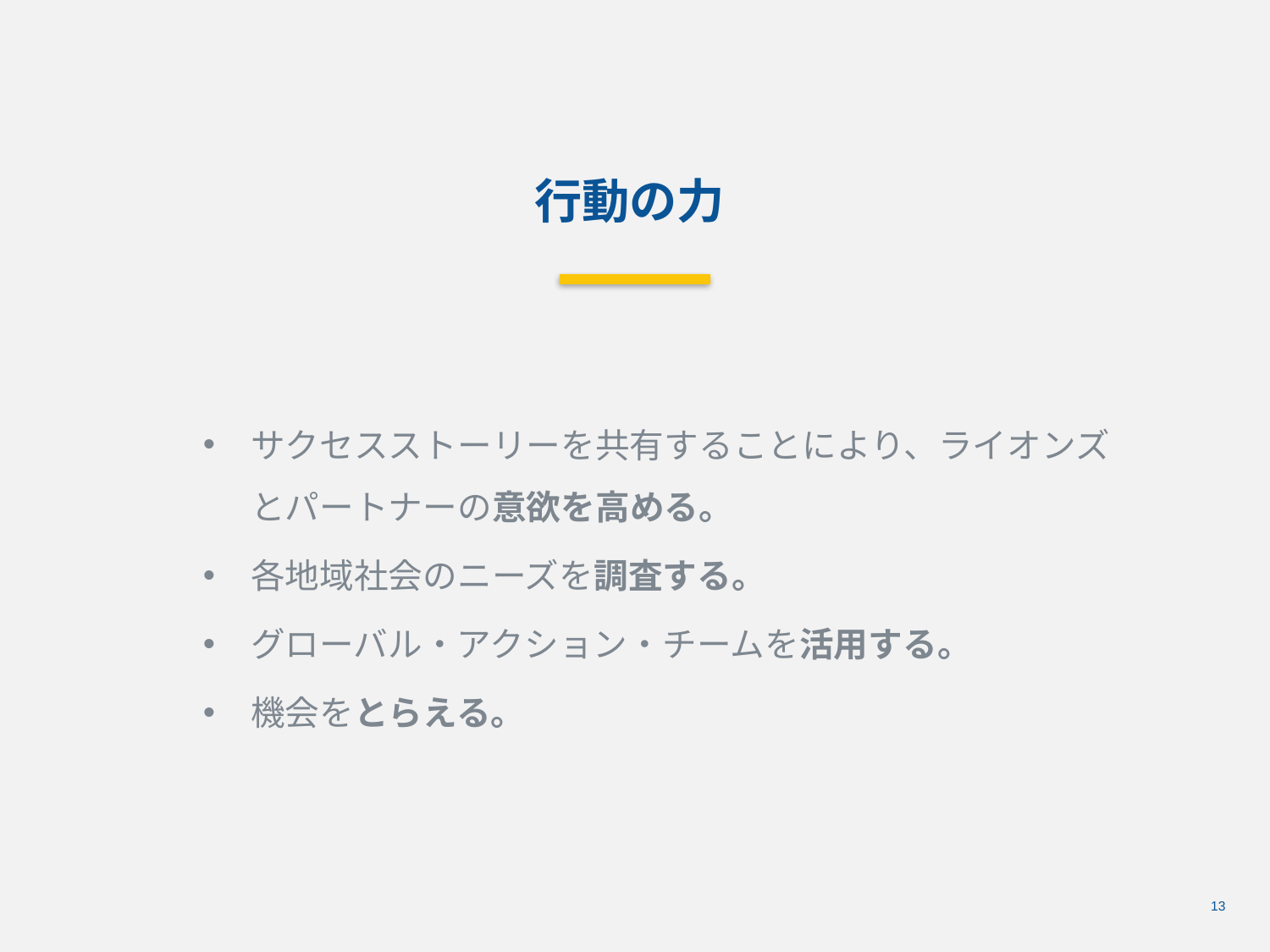

行動の力
サクセスストーリーを共有することにより、ライオンズとパートナーの意欲を高める。
各地域社会のニーズを調査する。
グローバル・アクション・チームを活用する。
機会をとらえる。